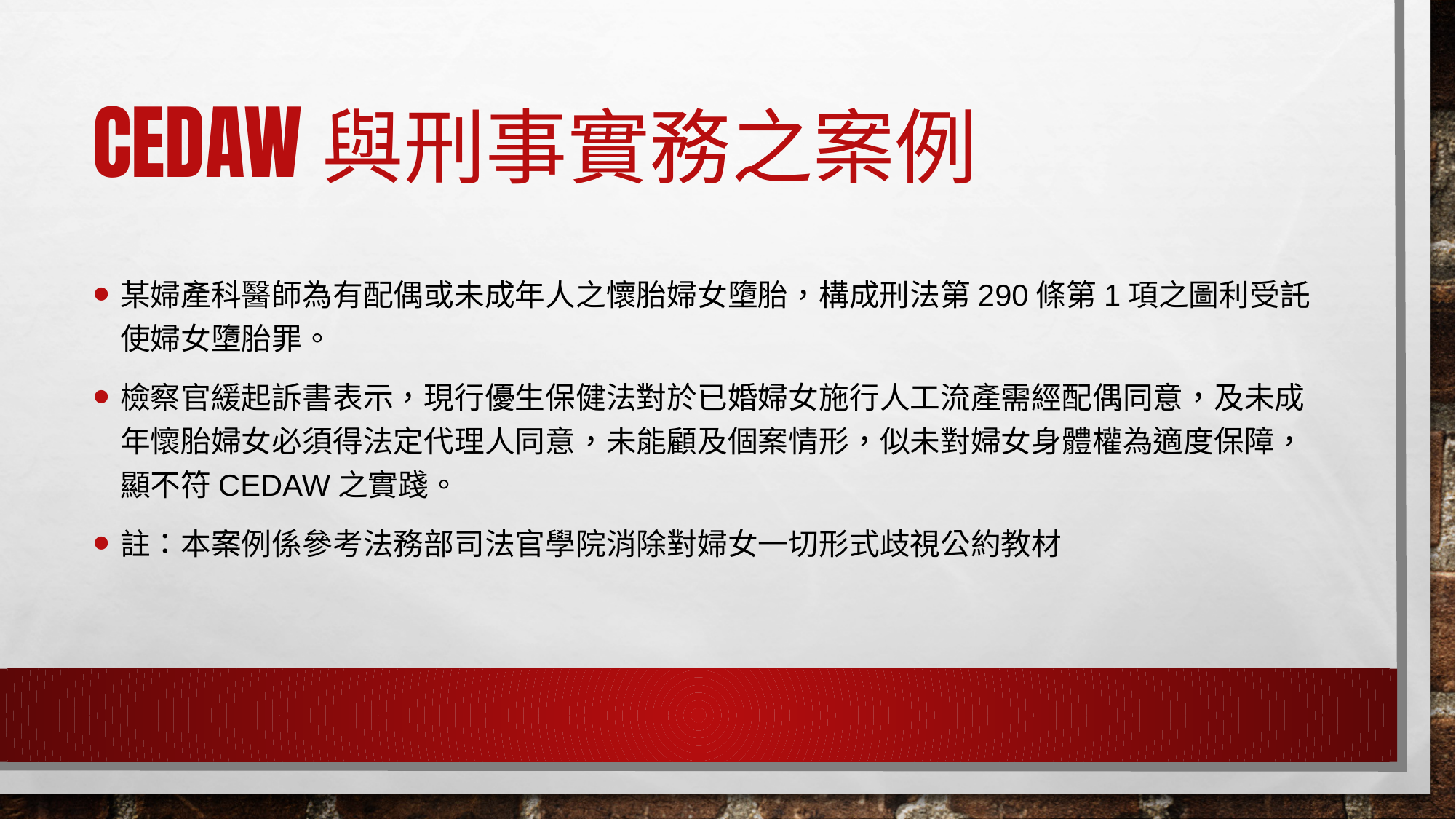

# Cedaw與刑事實務之案例
某婦產科醫師為有配偶或未成年人之懷胎婦女墮胎，構成刑法第290條第1項之圖利受託使婦女墮胎罪。
檢察官緩起訴書表示，現行優生保健法對於已婚婦女施行人工流產需經配偶同意，及未成年懷胎婦女必須得法定代理人同意，未能顧及個案情形，似未對婦女身體權為適度保障，顯不符cedaw之實踐。
註：本案例係參考法務部司法官學院消除對婦女一切形式歧視公約教材